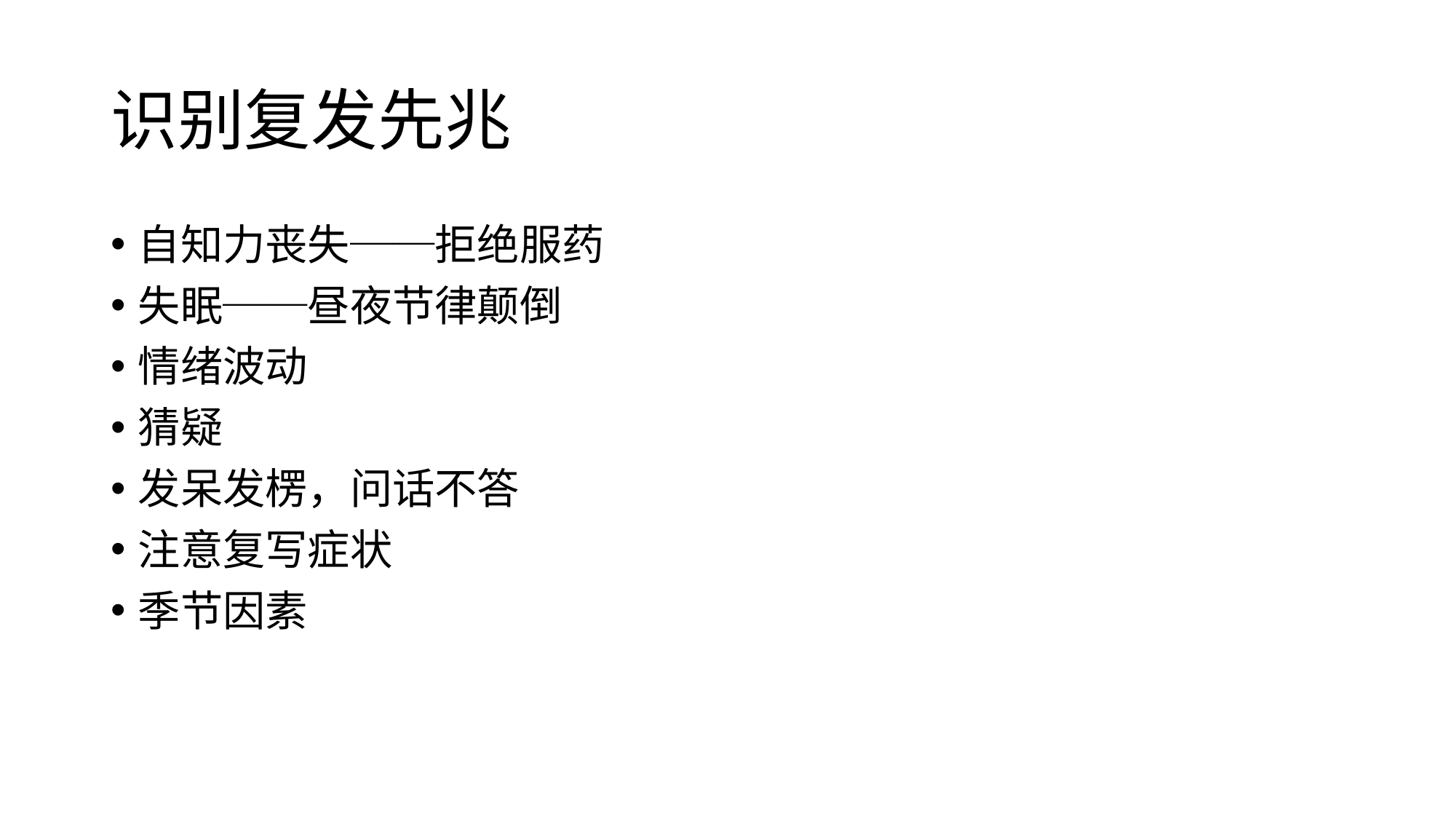

# 识别复发先兆
自知力丧失──拒绝服药
失眠──昼夜节律颠倒
情绪波动
猜疑
发呆发楞，问话不答
注意复写症状
季节因素
37